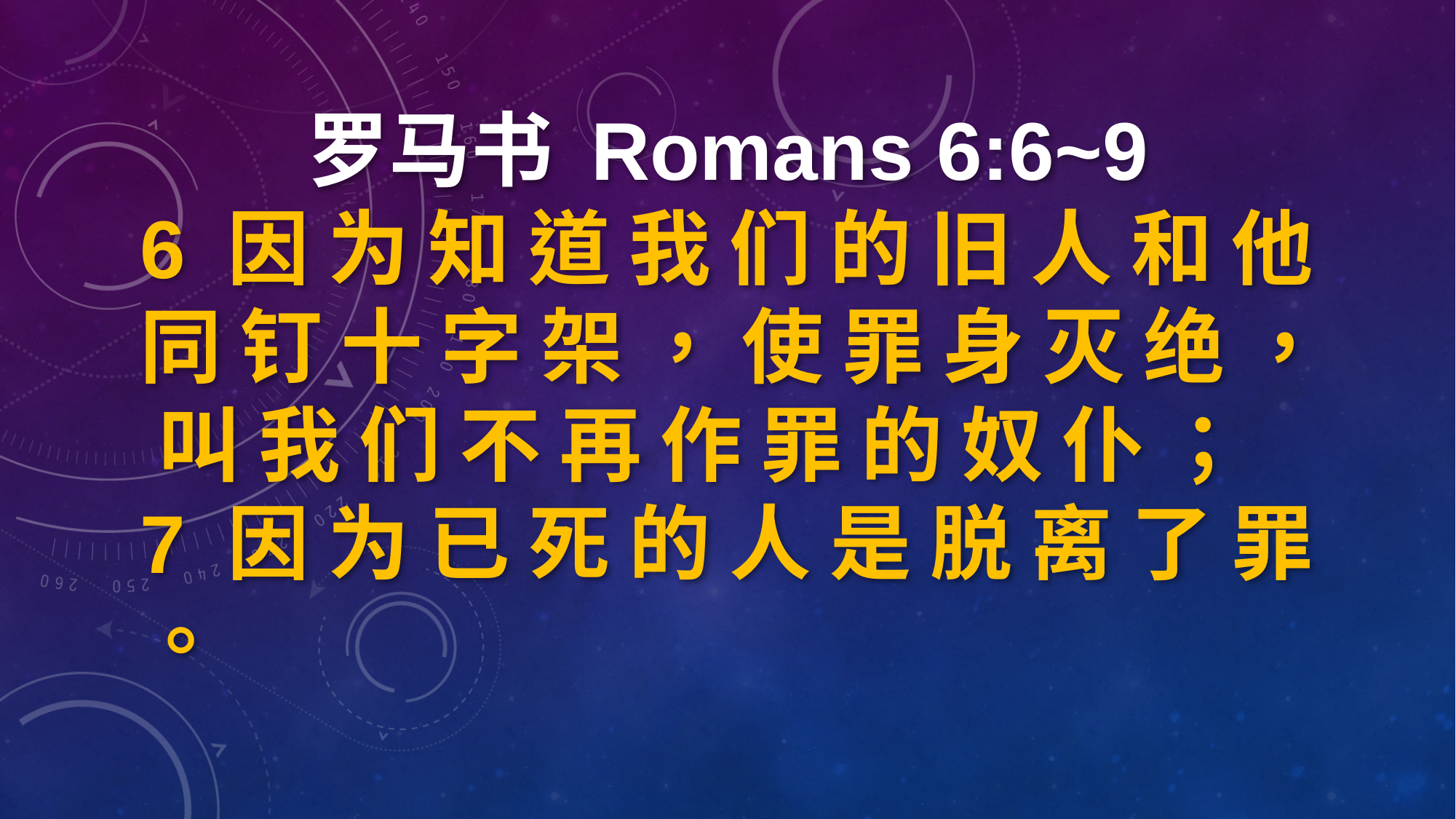

罗马书 Romans 6:6~9
6 因 为 知 道 我 们 的 旧 人 和 他 同 钉 十 字 架 ， 使 罪 身 灭 绝 ， 叫 我 们 不 再 作 罪 的 奴 仆 ；
7 因 为 已 死 的 人 是 脱 离 了 罪 。